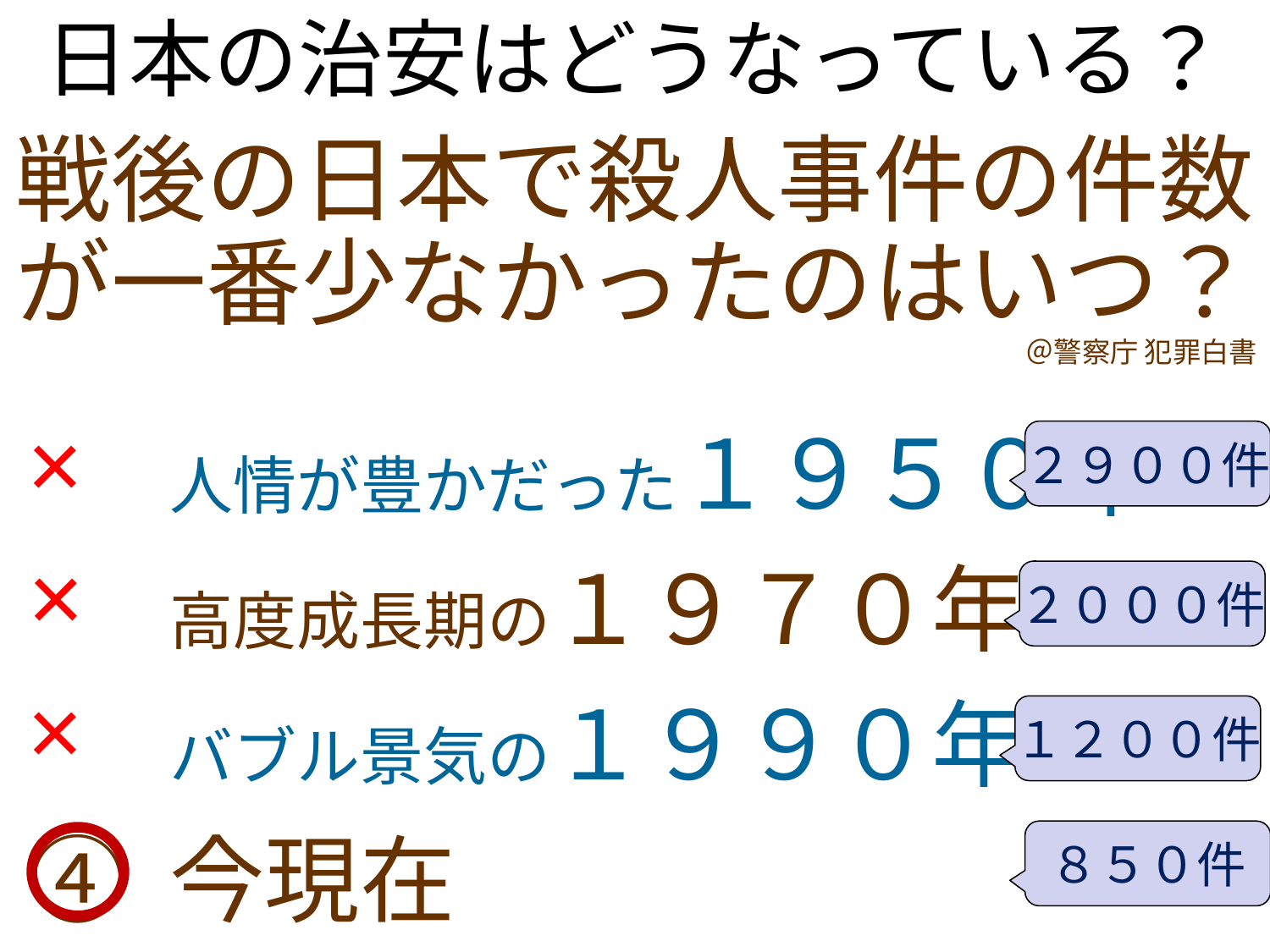

日本の治安はどうなっている？
戦後の日本で殺人事件の件数が一番少なかったのはいつ？
＠警察庁 犯罪白書
① 人情が豊かだった１９５０年
② 高度成長期の１９７０年
③ バブル景気の１９９０年
④ 今現在
×
２９００件
×
２０００件
×
１２００件
８５０件